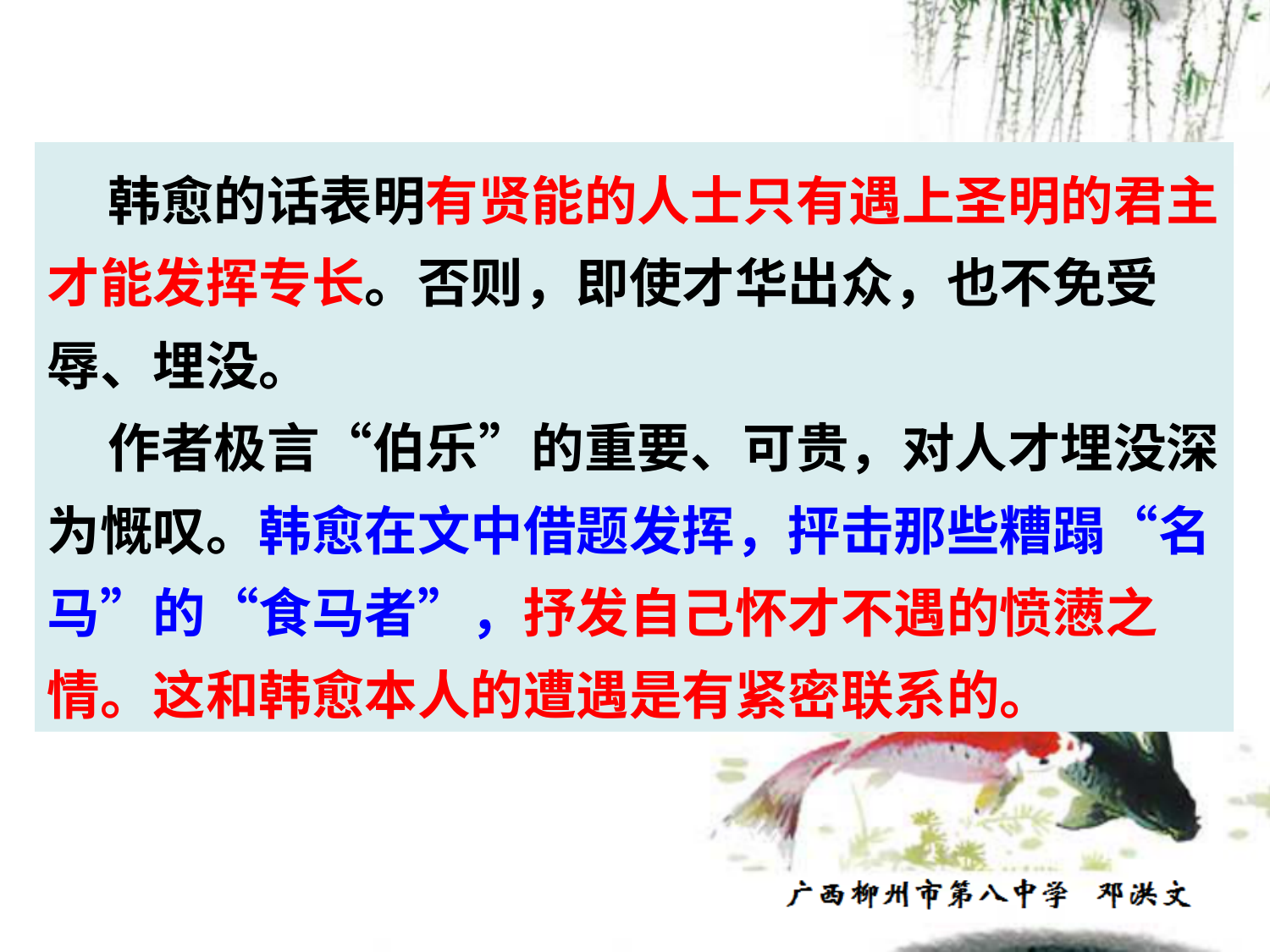

韩愈的话表明有贤能的人士只有遇上圣明的君主才能发挥专长。否则，即使才华出众，也不免受辱、埋没。
    作者极言“伯乐”的重要、可贵，对人才埋没深为慨叹。韩愈在文中借题发挥，抨击那些糟蹋“名马”的“食马者”，抒发自己怀才不遇的愤懑之情。这和韩愈本人的遭遇是有紧密联系的。